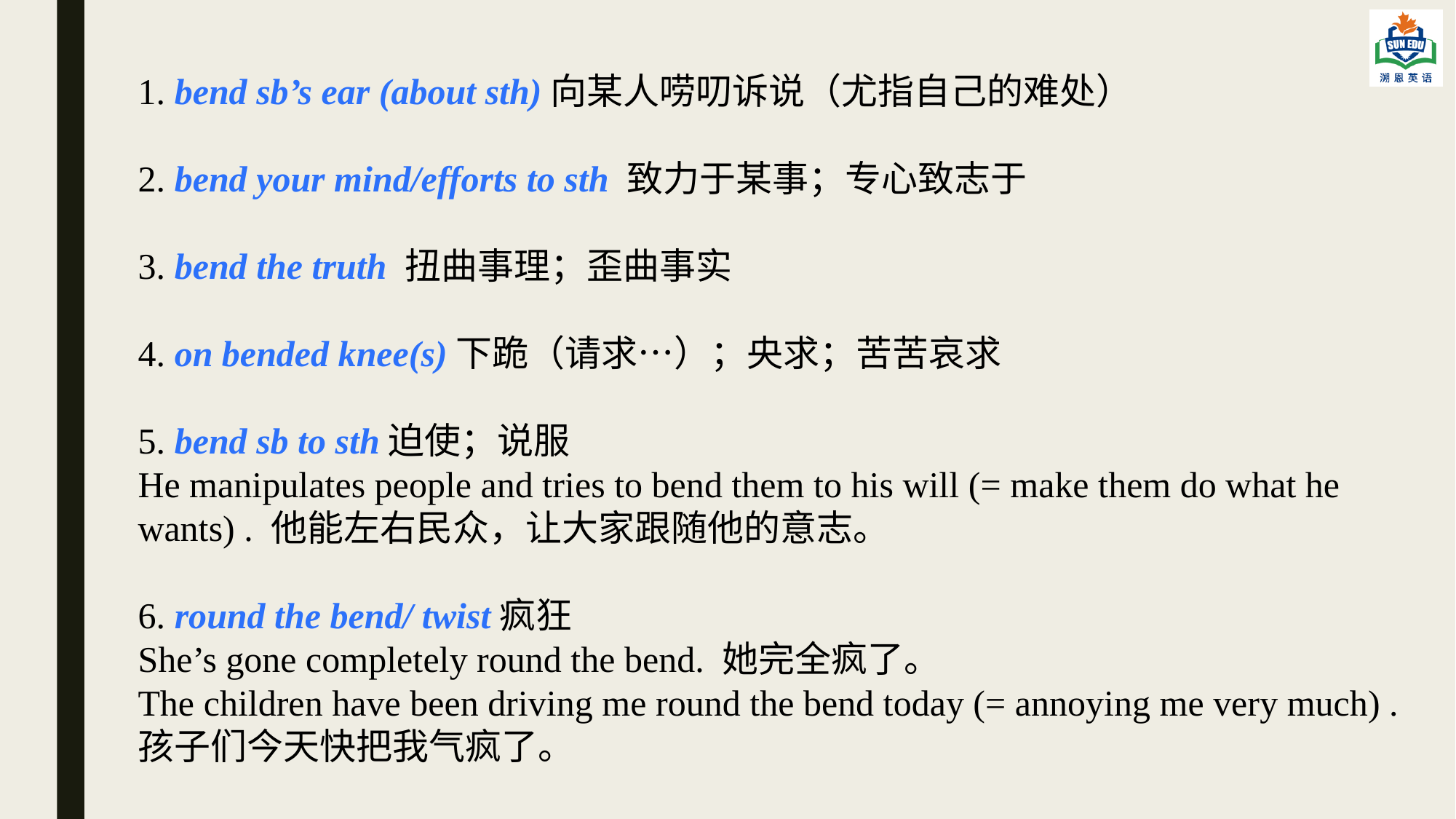

1. bend sb’s ear (about sth)向某人唠叨诉说（尤指自己的难处）

2. bend your mind/efforts to sth 致力于某事；专心致志于

3. bend the truth 扭曲事理；歪曲事实

4. on bended knee(s)下跪（请求…）；央求；苦苦哀求

5. bend sb to sth迫使；说服
He manipulates people and tries to bend them to his will (= make them do what he wants) . 他能左右民众，让大家跟随他的意志。

6. round the bend/ twist疯狂
She’s gone completely round the bend. 她完全疯了。
The children have been driving me round the bend today (= annoying me very much) . 孩子们今天快把我气疯了。